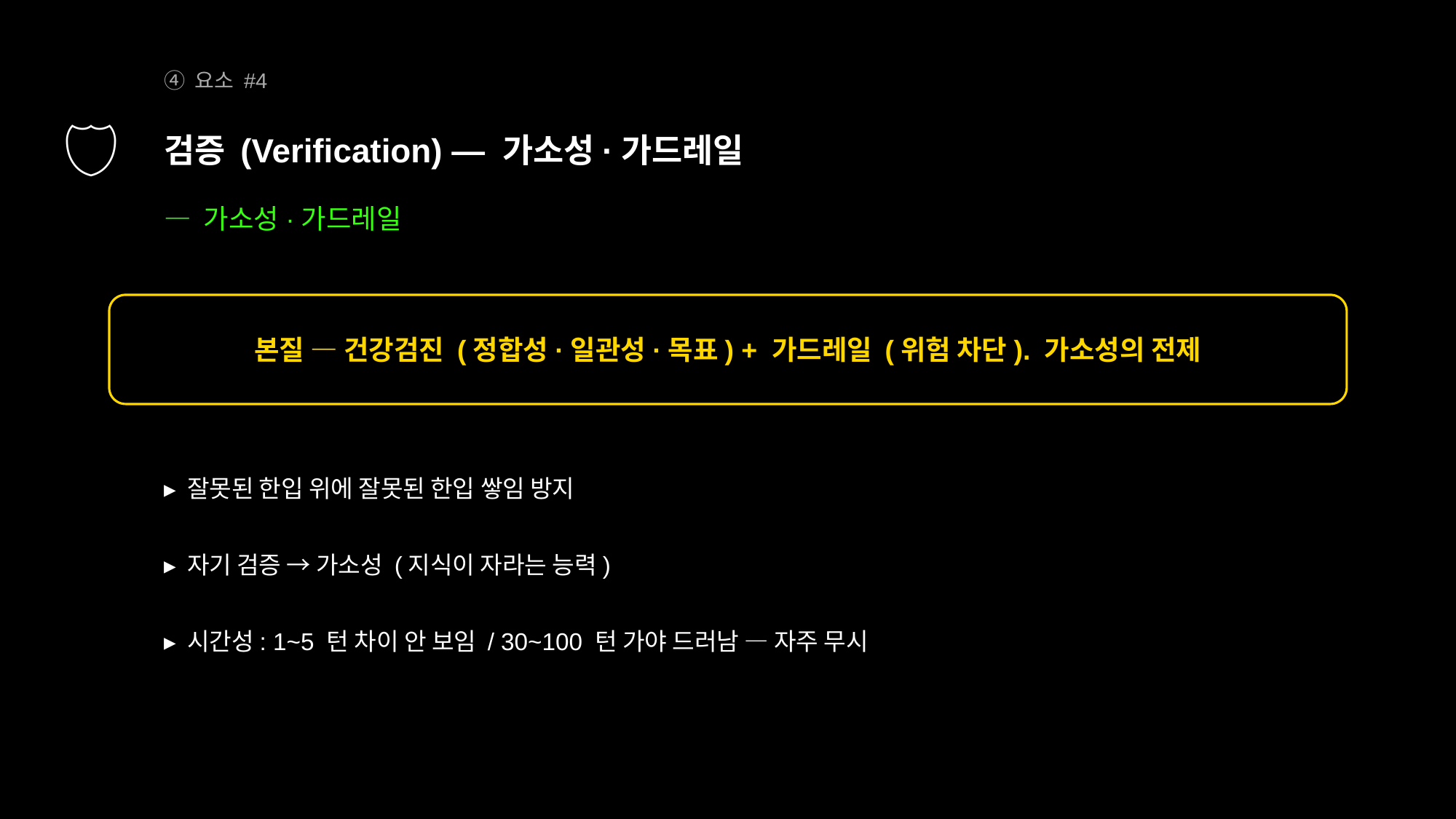

🛡
④ 요소 #4
검증 (Verification) — 가소성·가드레일
— 가소성·가드레일

본질 — 건강검진 (정합성·일관성·목표) + 가드레일 (위험 차단). 가소성의 전제
▸ 잘못된 한입 위에 잘못된 한입 쌓임 방지
▸ 자기 검증 → 가소성 (지식이 자라는 능력)
▸ 시간성: 1~5 턴 차이 안 보임 / 30~100 턴 가야 드러남 — 자주 무시